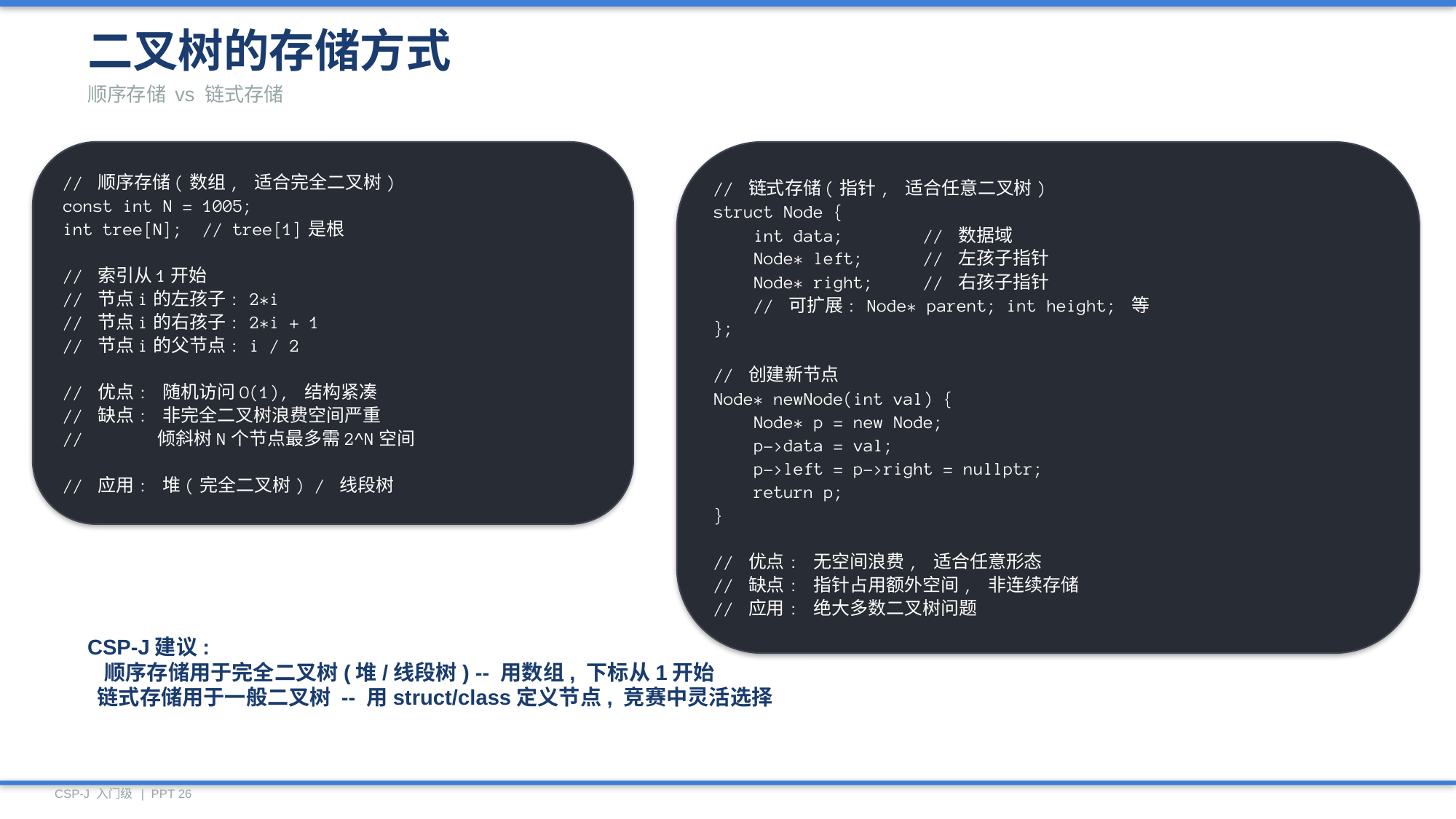

二叉树的存储方式
顺序存储 vs 链式存储
// 顺序存储(数组, 适合完全二叉树)
const int N = 1005;
int tree[N];  // tree[1]是根

// 索引从1开始
// 节点i的左孩子: 2*i
// 节点i的右孩子: 2*i + 1
// 节点i的父节点: i / 2

// 优点: 随机访问O(1), 结构紧凑
// 缺点: 非完全二叉树浪费空间严重
//       倾斜树N个节点最多需2^N空间

// 应用: 堆(完全二叉树) / 线段树
// 链式存储(指针, 适合任意二叉树)
struct Node {
    int data;        // 数据域
    Node* left;      // 左孩子指针
    Node* right;     // 右孩子指针
    // 可扩展: Node* parent; int height; 等
};

// 创建新节点
Node* newNode(int val) {
    Node* p = new Node;
    p->data = val;
    p->left = p->right = nullptr;
    return p;
}

// 优点: 无空间浪费, 适合任意形态
// 缺点: 指针占用额外空间, 非连续存储
// 应用: 绝大多数二叉树问题
CSP-J建议:
  顺序存储用于完全二叉树(堆/线段树) -- 用数组, 下标从1开始
  链式存储用于一般二叉树 -- 用struct/class定义节点, 竞赛中灵活选择

CSP-J 入门级  |  PPT 26